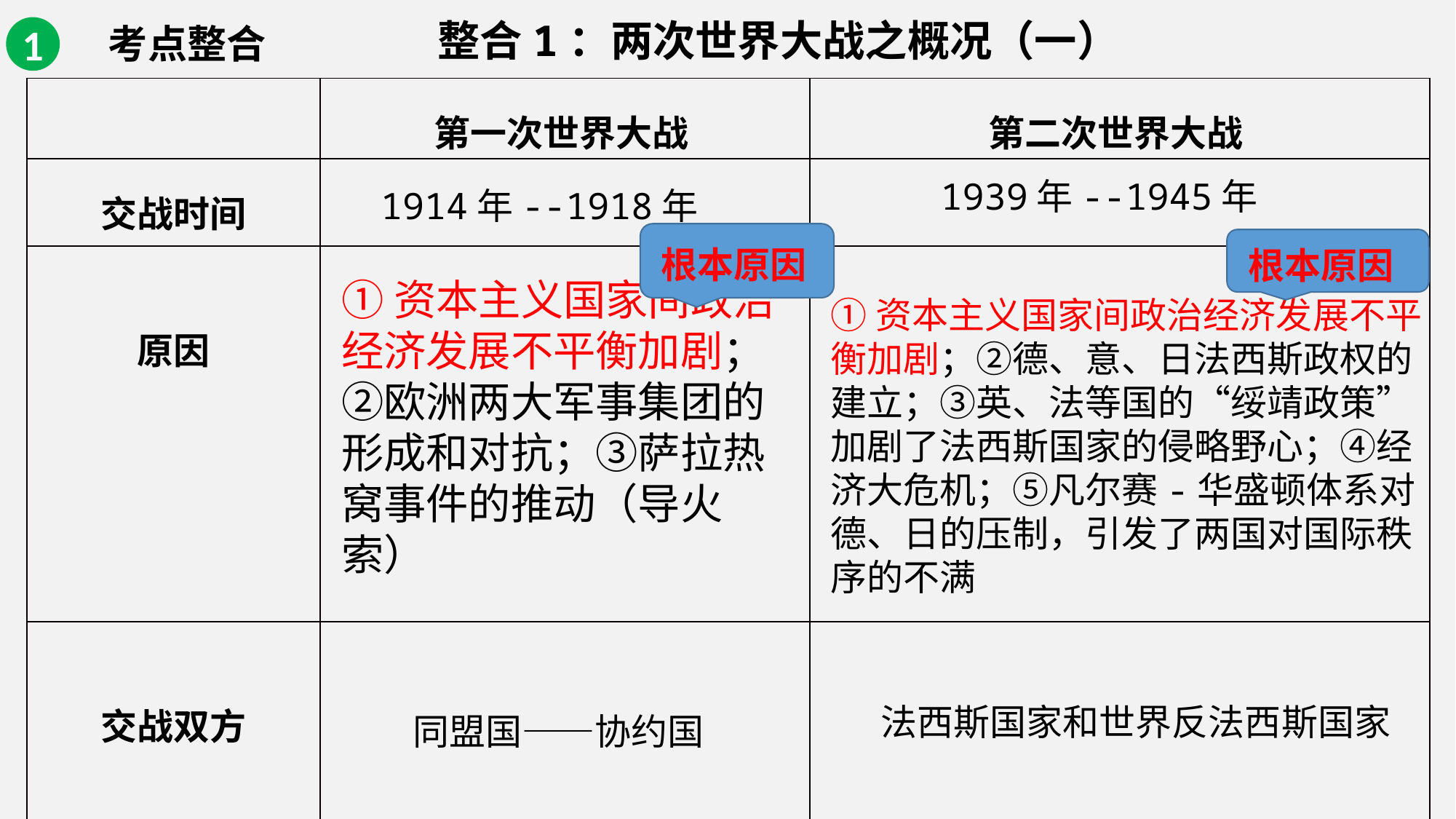

整合1：两次世界大战之概况（一）
考点整合

1
|  | 第一次世界大战 | 第二次世界大战 |
| --- | --- | --- |
| 交战时间 |  |  |
| 原因 |  |  |
| 交战双方 |  |  |
1939年--1945年
1914年--1918年

根本原因

根本原因
①资本主义国家间政治经济发展不平衡加剧；②德、意、日法西斯政权的建立；③英、法等国的“绥靖政策”加剧了法西斯国家的侵略野心；④经济大危机；⑤凡尔赛-华盛顿体系对德、日的压制，引发了两国对国际秩序的不满
①资本主义国家间政治经济发展不平衡加剧；②欧洲两大军事集团的形成和对抗；③萨拉热窝事件的推动（导火索）
法西斯国家和世界反法西斯国家
同盟国——协约国